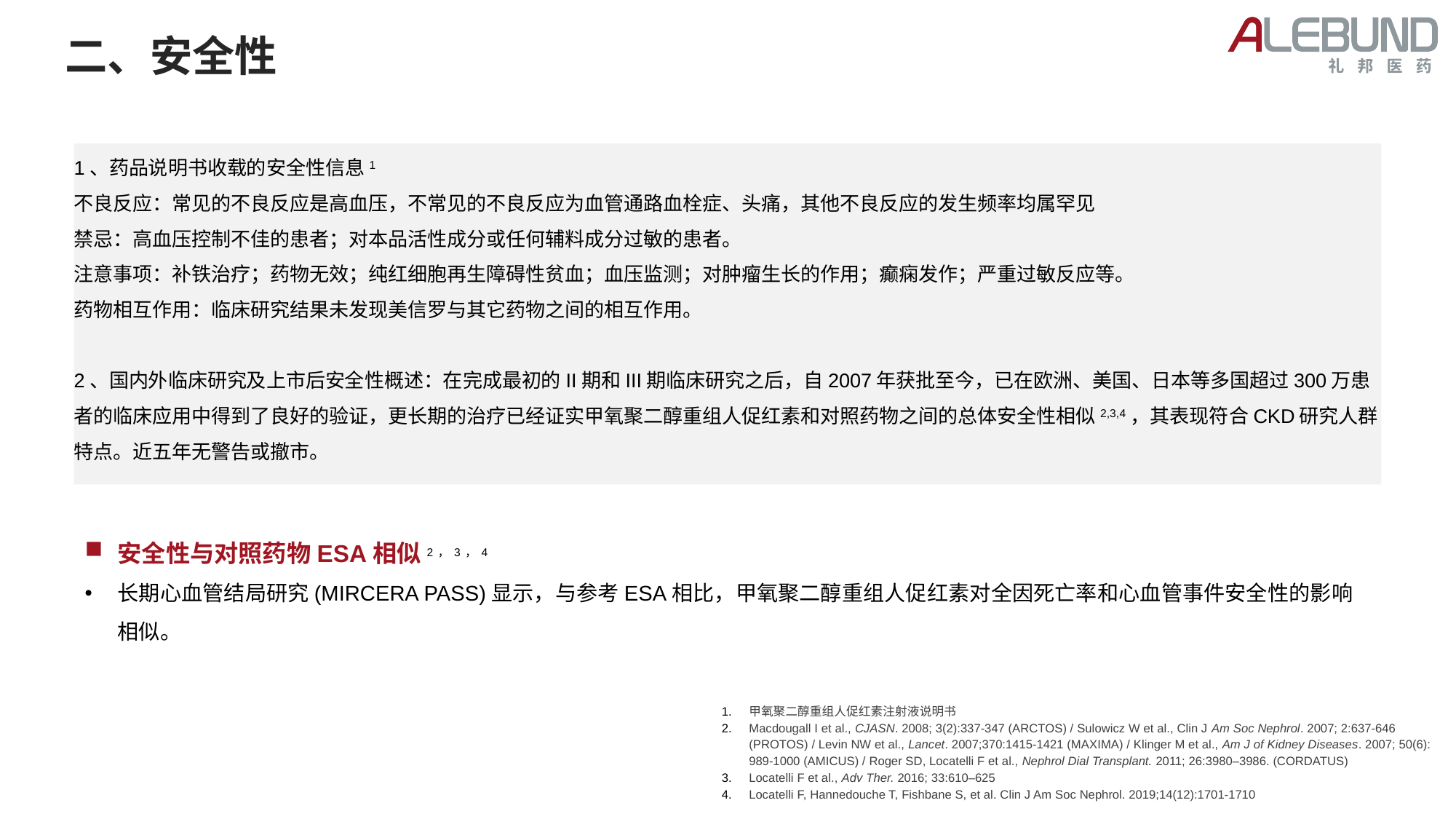

二、安全性
1、药品说明书收载的安全性信息1
不良反应：常见的不良反应是高血压，不常见的不良反应为血管通路血栓症、头痛，其他不良反应的发生频率均属罕见
禁忌：高血压控制不佳的患者；对本品活性成分或任何辅料成分过敏的患者。
注意事项：补铁治疗；药物无效；纯红细胞再生障碍性贫血；血压监测；对肿瘤生长的作用；癫痫发作；严重过敏反应等。
药物相互作用：临床研究结果未发现美信罗与其它药物之间的相互作用。

2、国内外临床研究及上市后安全性概述：在完成最初的II期和III期临床研究之后，自2007年获批至今，已在欧洲、美国、日本等多国超过300万患者的临床应用中得到了良好的验证，更长期的治疗已经证实甲氧聚二醇重组人促红素和对照药物之间的总体安全性相似2,3,4，其表现符合CKD研究人群特点。近五年无警告或撤市。
安全性与对照药物ESA相似2，3，4
长期心血管结局研究(MIRCERA PASS)显示，与参考ESA相比，甲氧聚二醇重组人促红素对全因死亡率和心血管事件安全性的影响相似。
甲氧聚二醇重组人促红素注射液说明书
Macdougall I et al., CJASN. 2008; 3(2):337-347 (ARCTOS) / Sulowicz W et al., Clin J Am Soc Nephrol. 2007; 2:637-646 (PROTOS) / Levin NW et al., Lancet. 2007;370:1415-1421 (MAXIMA) / Klinger M et al., Am J of Kidney Diseases. 2007; 50(6): 989-1000 (AMICUS) / Roger SD, Locatelli F et al., Nephrol Dial Transplant. 2011; 26:3980–3986. (CORDATUS)
Locatelli F et al., Adv Ther. 2016; 33:610–625
Locatelli F, Hannedouche T, Fishbane S, et al. Clin J Am Soc Nephrol. 2019;14(12):1701-1710